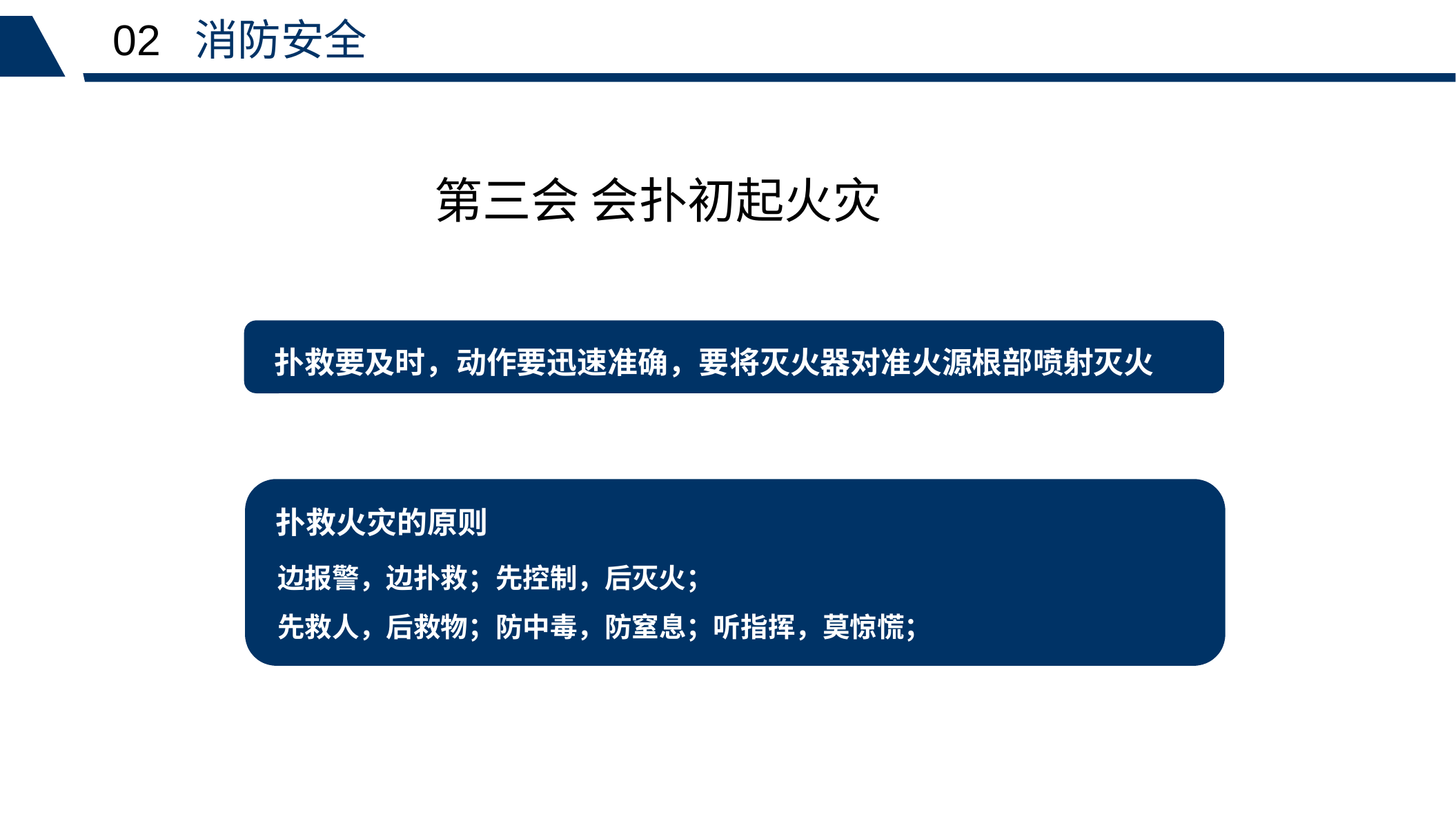

02  消防安全

第三会 会扑初起火灾
扑救要及时，动作要迅速准确，要将灭火器对准火源根部喷射灭火

扑救火灾的原则
边报警，边扑救；先控制，后灭火；
先救人，后救物；防中毒，防窒息；听指挥，莫惊慌；